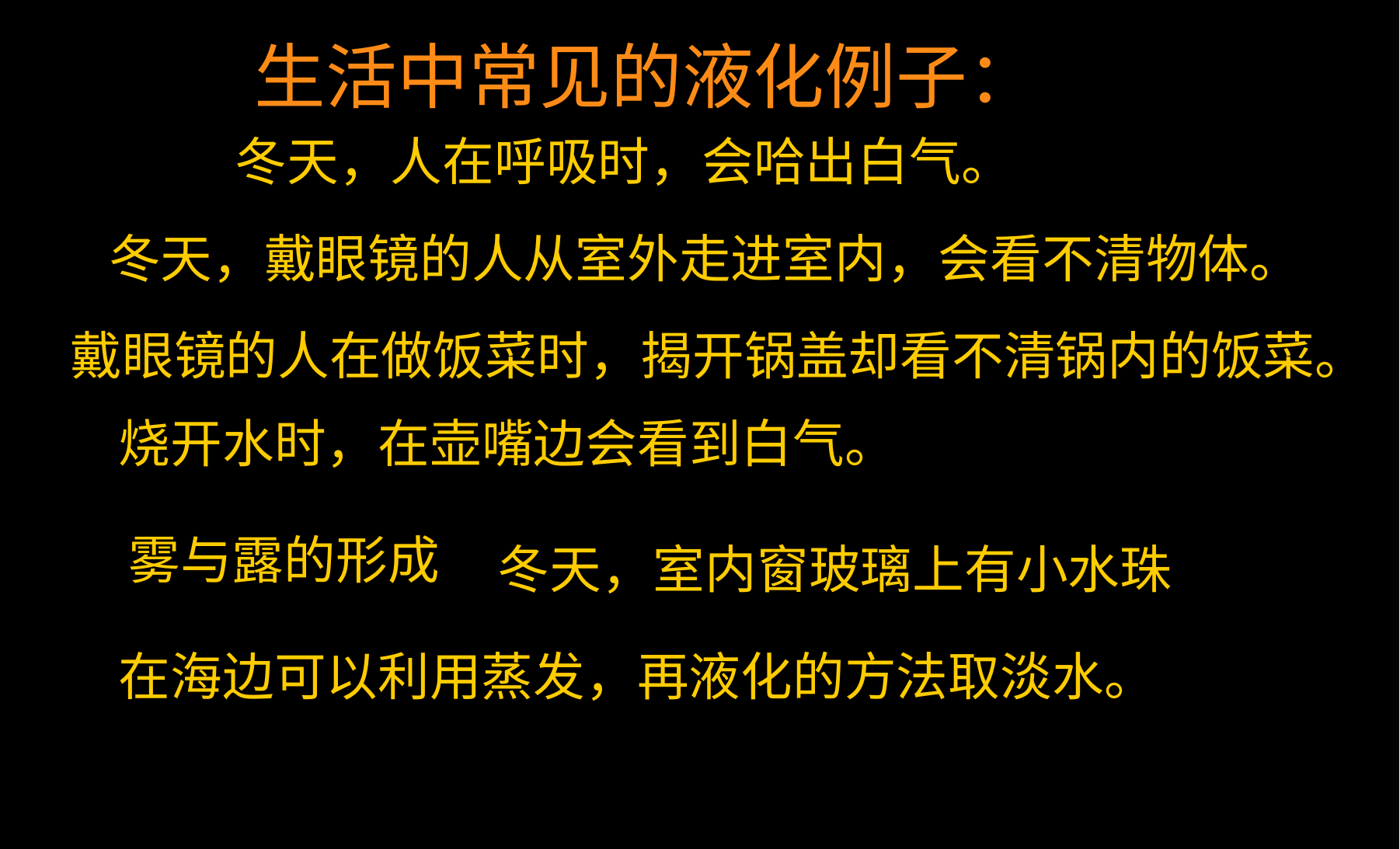

生活中常见的液化例子：
冬天，人在呼吸时，会哈出白气。
冬天，戴眼镜的人从室外走进室内，会看不清物体。
戴眼镜的人在做饭菜时，揭开锅盖却看不清锅内的饭菜。
烧开水时，在壶嘴边会看到白气。
雾与露的形成
冬天，室内窗玻璃上有小水珠
在海边可以利用蒸发，再液化的方法取淡水。